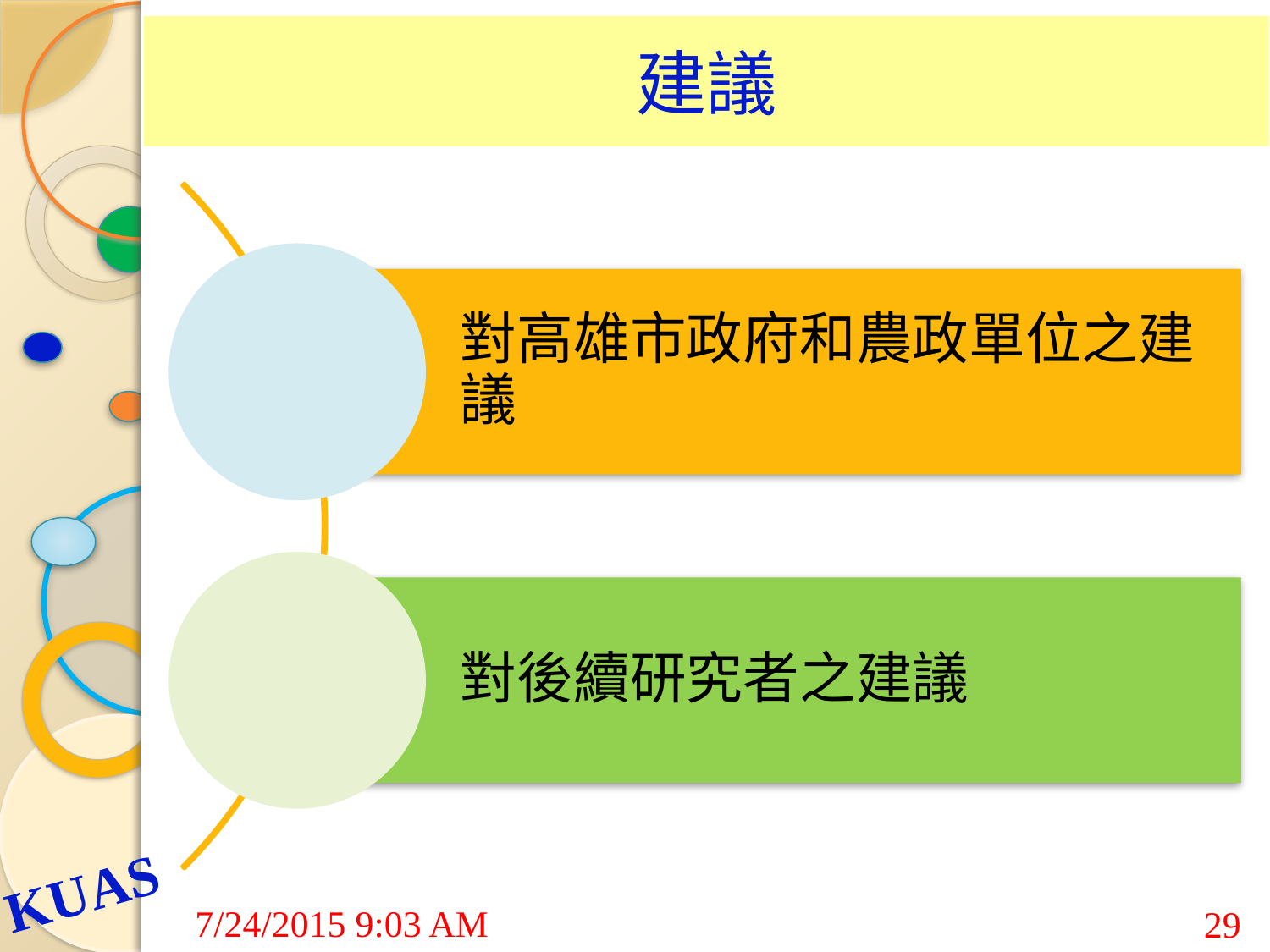

# 建議
對高雄市政府和農政單位之建議
對後續研究者之建議
7/24/2015 9:03 AM
29